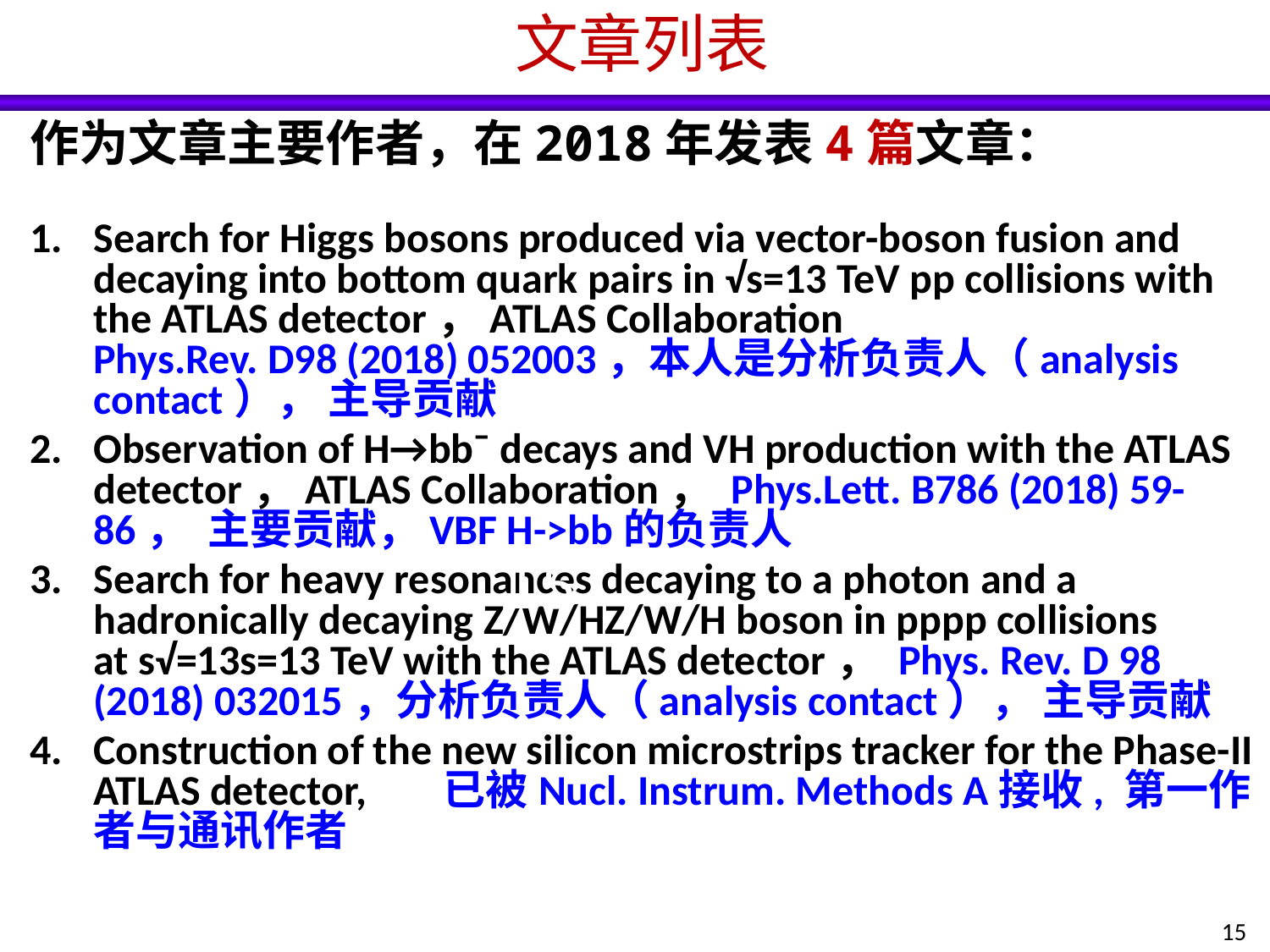

文章列表
作为文章主要作者，在2018年发表4篇文章：

Search for Higgs bosons produced via vector-boson fusion and decaying into bottom quark pairs in √s=13 TeV pp collisions with the ATLAS detector，ATLAS Collaboration                                  Phys.Rev. D98 (2018) 052003，本人是分析负责人（analysis contact）， 主导贡献
Observation of H→bb¯ decays and VH production with the ATLAS detector，ATLAS Collaboration， Phys.Lett. B786 (2018) 59-86，  主要贡献，VBF H->bb的负责人
Search for heavy resonances decaying to a photon and a hadronically decaying Z/W/HZ/W/H boson in pppp collisions at s√=13s=13 TeV with the ATLAS detector， Phys. Rev. D 98 (2018) 032015，分析负责人（analysis contact）， 主导贡献
Construction of the new silicon microstrips tracker for the Phase-II ATLAS detector,       已被Nucl. Instrum. Methods A接收, 第一作者与通讯作者

15
15